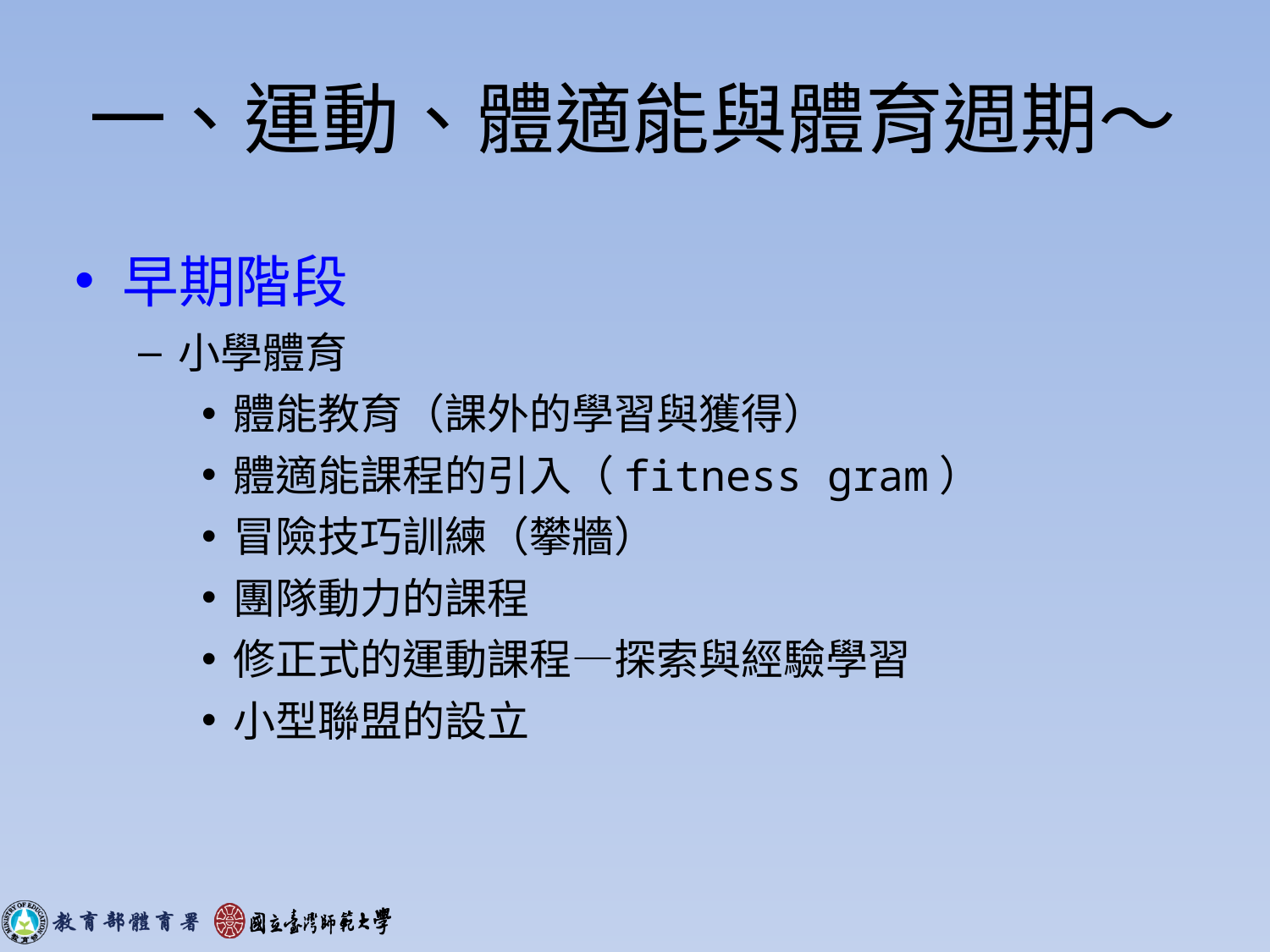

# 一、運動、體適能與體育週期～
早期階段
小學體育
體能教育（課外的學習與獲得）
體適能課程的引入（fitness gram）
冒險技巧訓練（攀牆）
團隊動力的課程
修正式的運動課程—探索與經驗學習
小型聯盟的設立